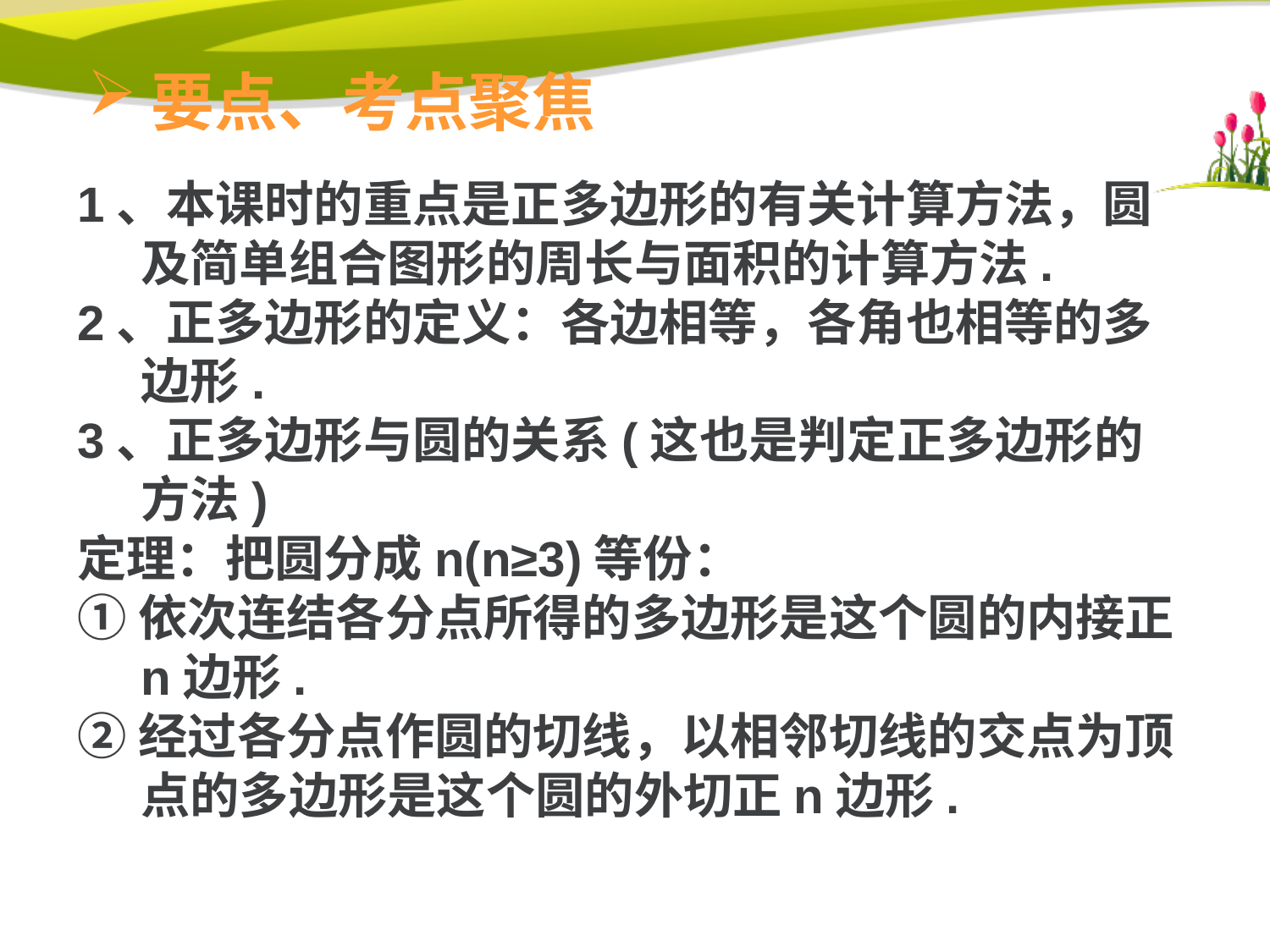

要点、考点聚焦
1、本课时的重点是正多边形的有关计算方法，圆及简单组合图形的周长与面积的计算方法.
2、正多边形的定义：各边相等，各角也相等的多边形.
3、正多边形与圆的关系(这也是判定正多边形的方法)
定理：把圆分成n(n≥3)等份：
①依次连结各分点所得的多边形是这个圆的内接正n边形.
②经过各分点作圆的切线，以相邻切线的交点为顶点的多边形是这个圆的外切正n边形.